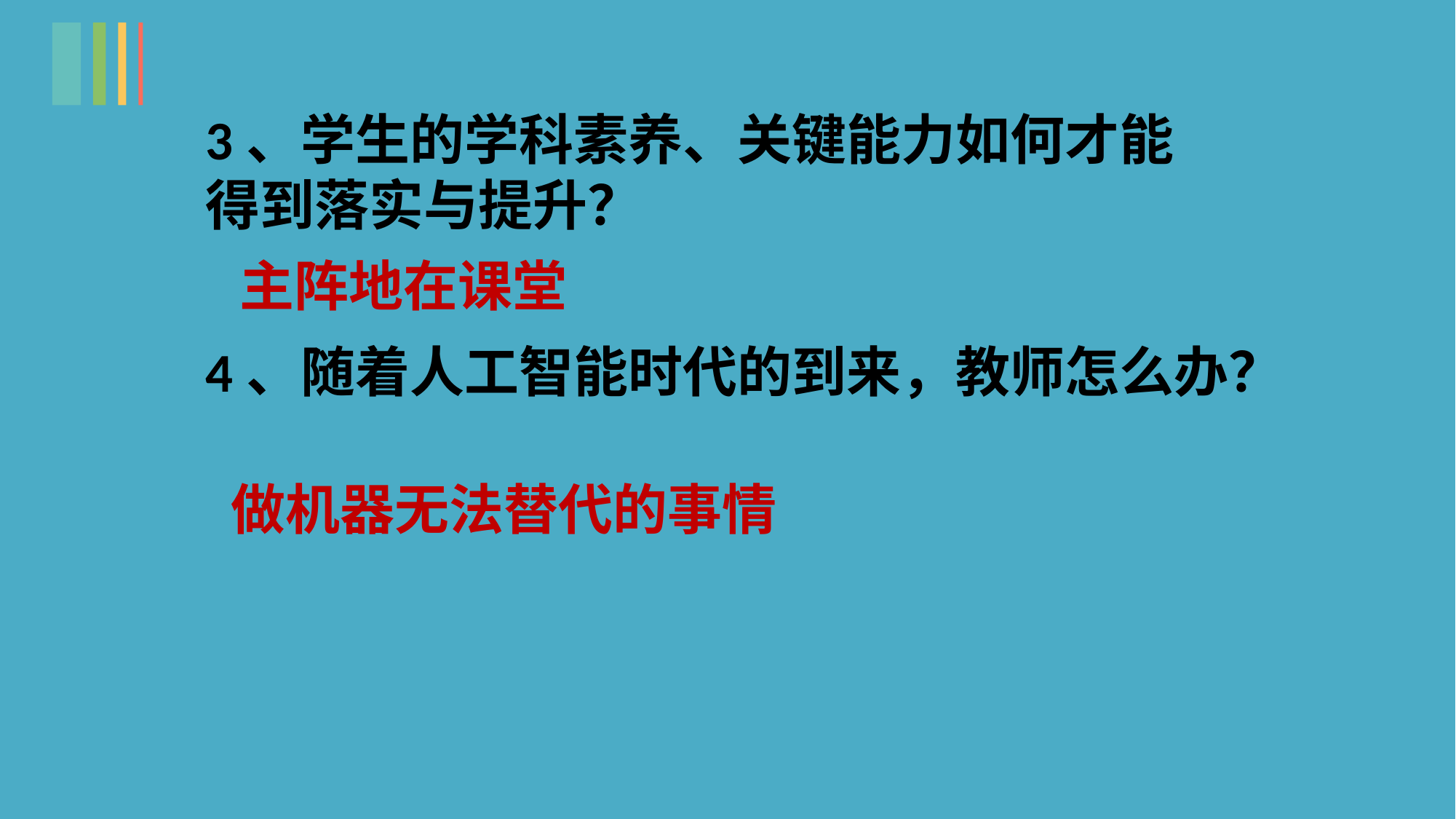

3、学生的学科素养、关键能力如何才能
得到落实与提升？
主阵地在课堂

4、随着人工智能时代的到来，教师怎么办？
做机器无法替代的事情